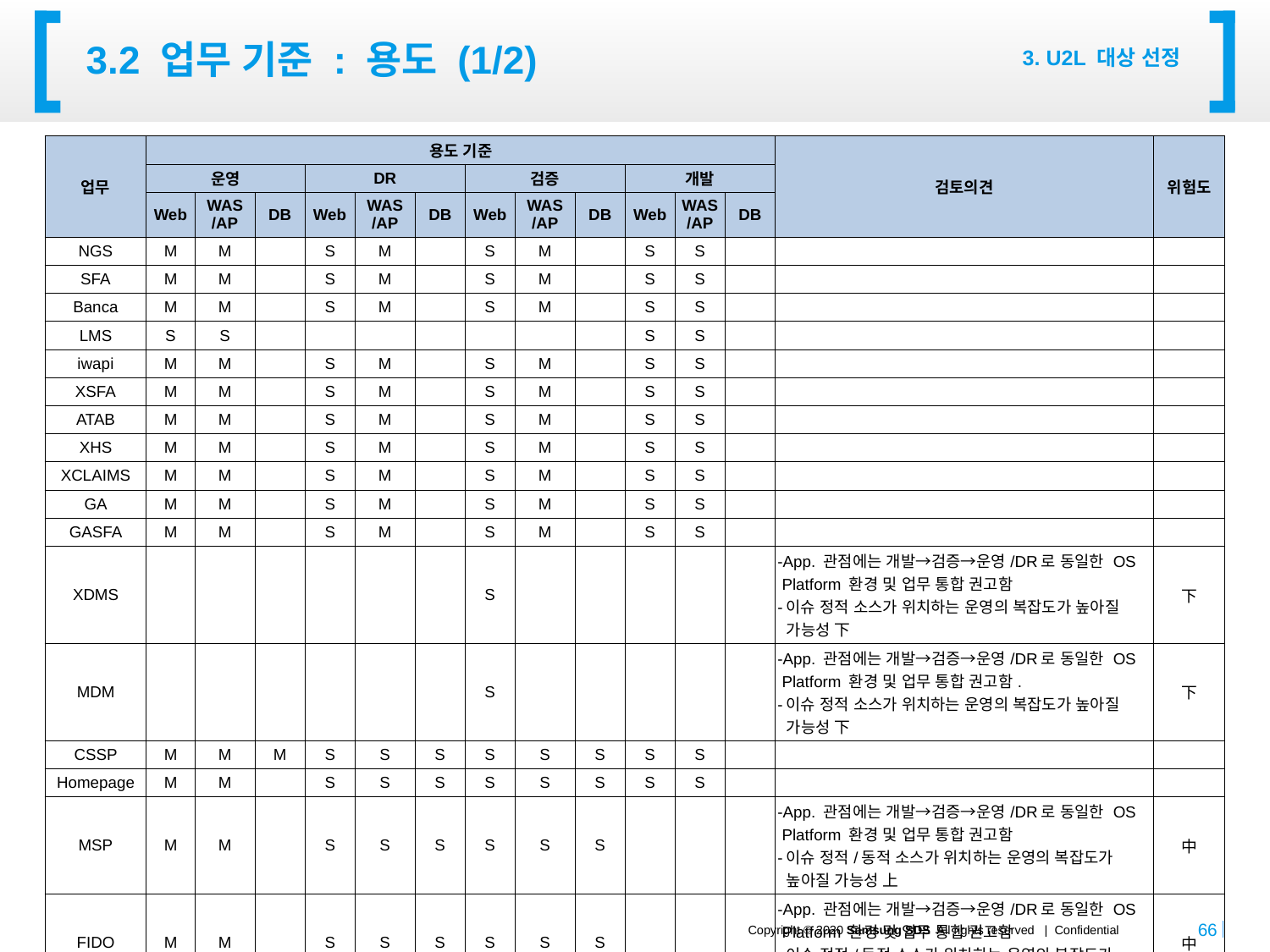

# 3.2 업무 기준 : 용도 (1/2)
3. U2L 대상 선정
| 업무 | 용도 기준 |  |  |  |  |  |  |  |  |  |  |  | 검토의견 | 위험도 |
| --- | --- | --- | --- | --- | --- | --- | --- | --- | --- | --- | --- | --- | --- | --- |
|  | 운영 |  |  | DR |  |  | 검증 |  |  | 개발 |  |  |  |  |
|  | Web | WAS /AP | DB | Web | WAS /AP | DB | Web | WAS /AP | DB | Web | WAS /AP | DB |  |  |
| NGS | M | M |  | S | M |  | S | M |  | S | S |  |  |  |
| SFA | M | M |  | S | M |  | S | M |  | S | S |  |  |  |
| Banca | M | M |  | S | M |  | S | M |  | S | S |  |  |  |
| LMS | S | S |  |  |  |  |  |  |  | S | S |  |  |  |
| iwapi | M | M |  | S | M |  | S | M |  | S | S |  |  |  |
| XSFA | M | M |  | S | M |  | S | M |  | S | S |  |  |  |
| ATAB | M | M |  | S | M |  | S | M |  | S | S |  |  |  |
| XHS | M | M |  | S | M |  | S | M |  | S | S |  |  |  |
| XCLAIMS | M | M |  | S | M |  | S | M |  | S | S |  |  |  |
| GA | M | M |  | S | M |  | S | M |  | S | S |  |  |  |
| GASFA | M | M |  | S | M |  | S | M |  | S | S |  |  |  |
| XDMS |  |  |  |  |  |  | S |  |  |  |  |  | -App. 관점에는 개발→검증→운영/DR로 동일한 OS Platform 환경 및 업무 통합 권고함 -이슈 정적 소스가 위치하는 운영의 복잡도가 높아질 가능성 下 | 下 |
| MDM |  |  |  |  |  |  | S |  |  |  |  |  | -App. 관점에는 개발→검증→운영/DR로 동일한 OS Platform 환경 및 업무 통합 권고함. -이슈 정적 소스가 위치하는 운영의 복잡도가 높아질 가능성 下 | 下 |
| CSSP | M | M | M | S | S | S | S | S | S | S | S |  |  |  |
| Homepage | M | M |  | S | S | S | S | S | S | S | S |  |  |  |
| MSP | M | M |  | S | S | S | S | S | S |  |  |  | -App. 관점에는 개발→검증→운영/DR로 동일한 OS Platform 환경 및 업무 통합 권고함 -이슈 정적/동적 소스가 위치하는 운영의 복잡도가 높아질 가능성 上 | 中 |
| FIDO | M | M |  | S | S | S | S | S | S |  |  |  | -App. 관점에는 개발→검증→운영/DR로 동일한 OS Platform 환경 및 업무 통합 권고함 -이슈 정적/동적 소스가 위치하는 운영의 복잡도가 높아질 가능성 上 | 中 |